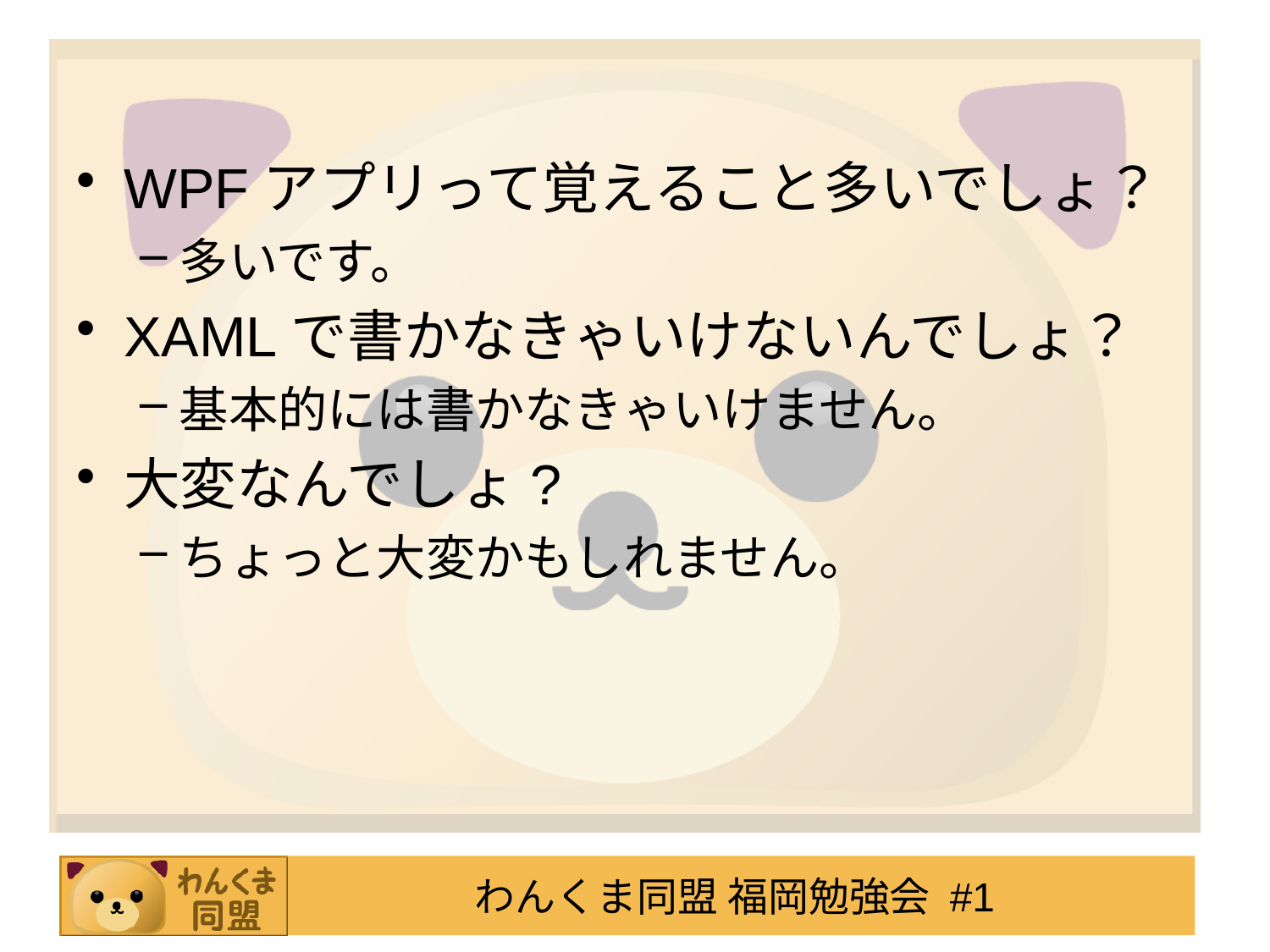

#
WPFアプリって覚えること多いでしょ？
多いです。
XAMLで書かなきゃいけないんでしょ？
基本的には書かなきゃいけません。
大変なんでしょ?
ちょっと大変かもしれません。